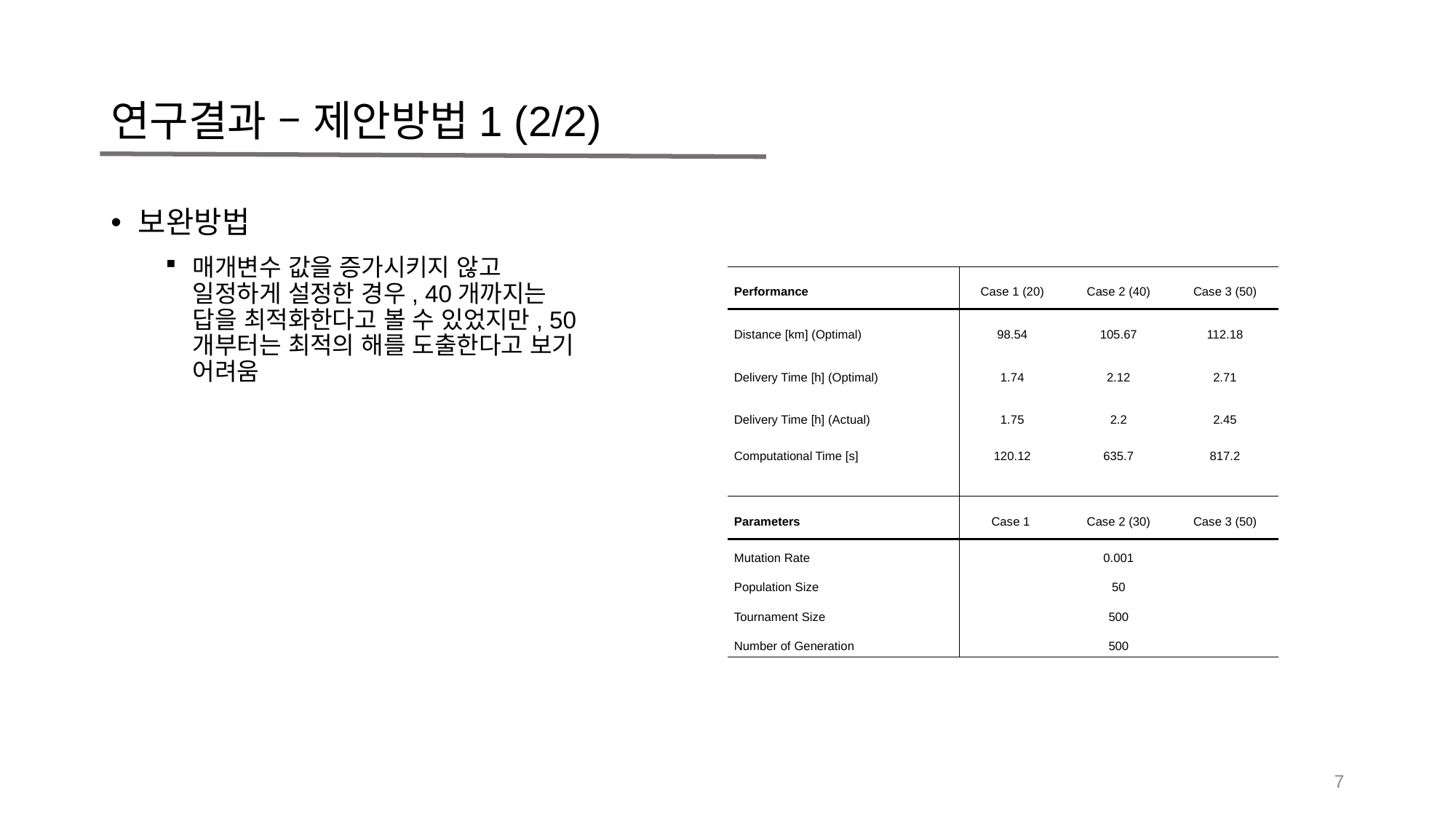

# 연구결과 – 제안방법1 (2/2)
보완방법
매개변수 값을 증가시키지 않고 일정하게 설정한 경우, 40개까지는 답을 최적화한다고 볼 수 있었지만, 50개부터는 최적의 해를 도출한다고 보기 어려움

| Performance | Case 1 (20) | Case 2 (40) | Case 3 (50) |
| --- | --- | --- | --- |
| Distance [km] (Optimal) | 98.54 | 105.67 | 112.18 |
| Delivery Time [h] (Optimal) | 1.74 | 2.12 | 2.71 |
| Delivery Time [h] (Actual) | 1.75 | 2.2 | 2.45 |
| Computational Time [s] | 120.12 | 635.7 | 817.2 |
|  |  |  |  |
| Parameters | Case 1 | Case 2 (30) | Case 3 (50) |
| Mutation Rate | 0.001 |  |  |
| Population Size | 50 |  |  |
| Tournament Size | 500 |  |  |
| Number of Generation | 500 |  |  |
7